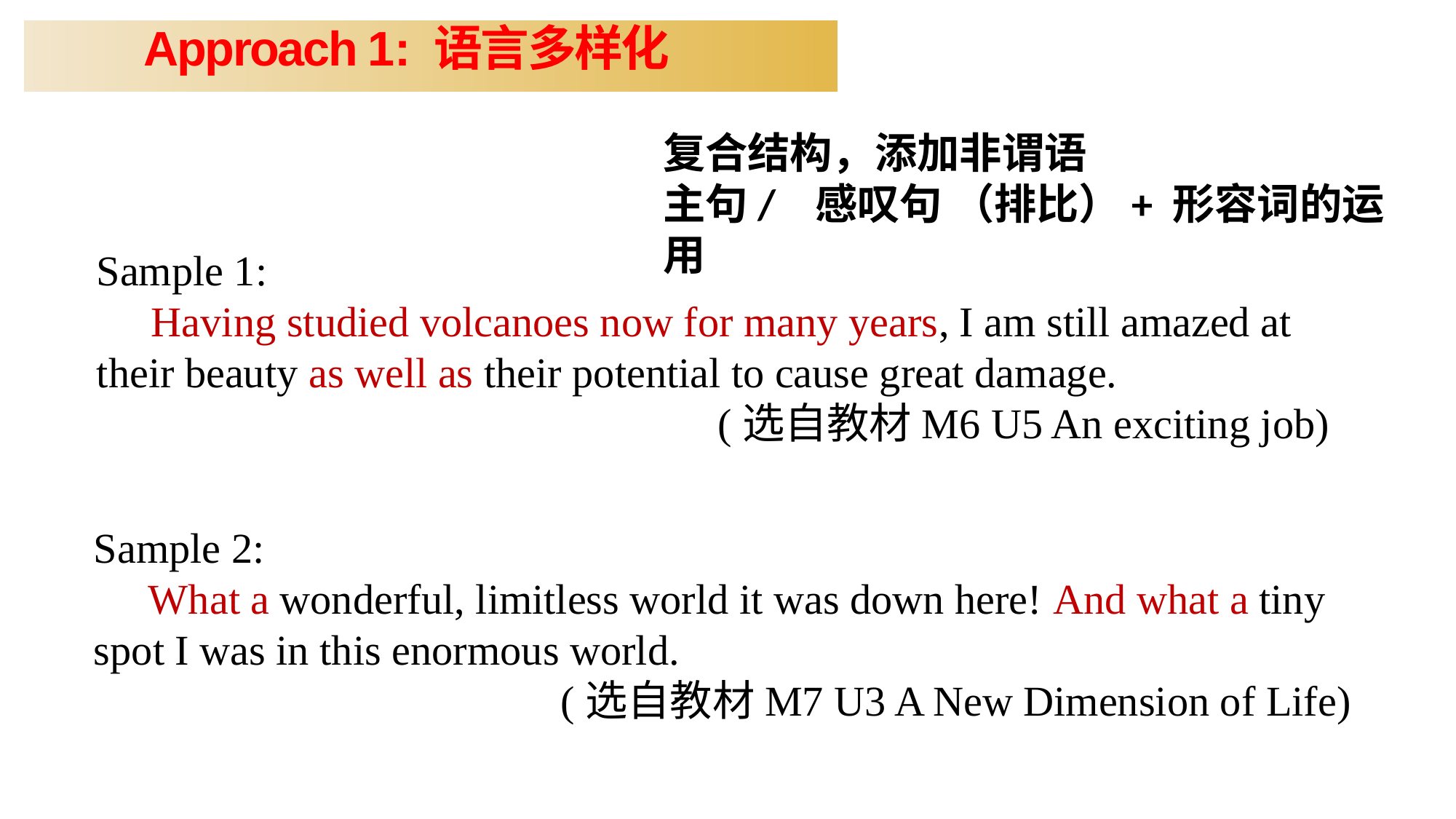

Approach 1: 语言多样化
复合结构，添加非谓语
主句/   感叹句 （排比）+ 形容词的运用
Sample 1:
Having studied volcanoes now for many years, I am still amazed at their beauty as well as their potential to cause great damage.
                             (选自教材M6 U5 An exciting job)
Sample 2:
What a wonderful, limitless world it was down here! And what a tiny spot I was in this enormous world.
           (选自教材M7 U3 A New Dimension of Life)